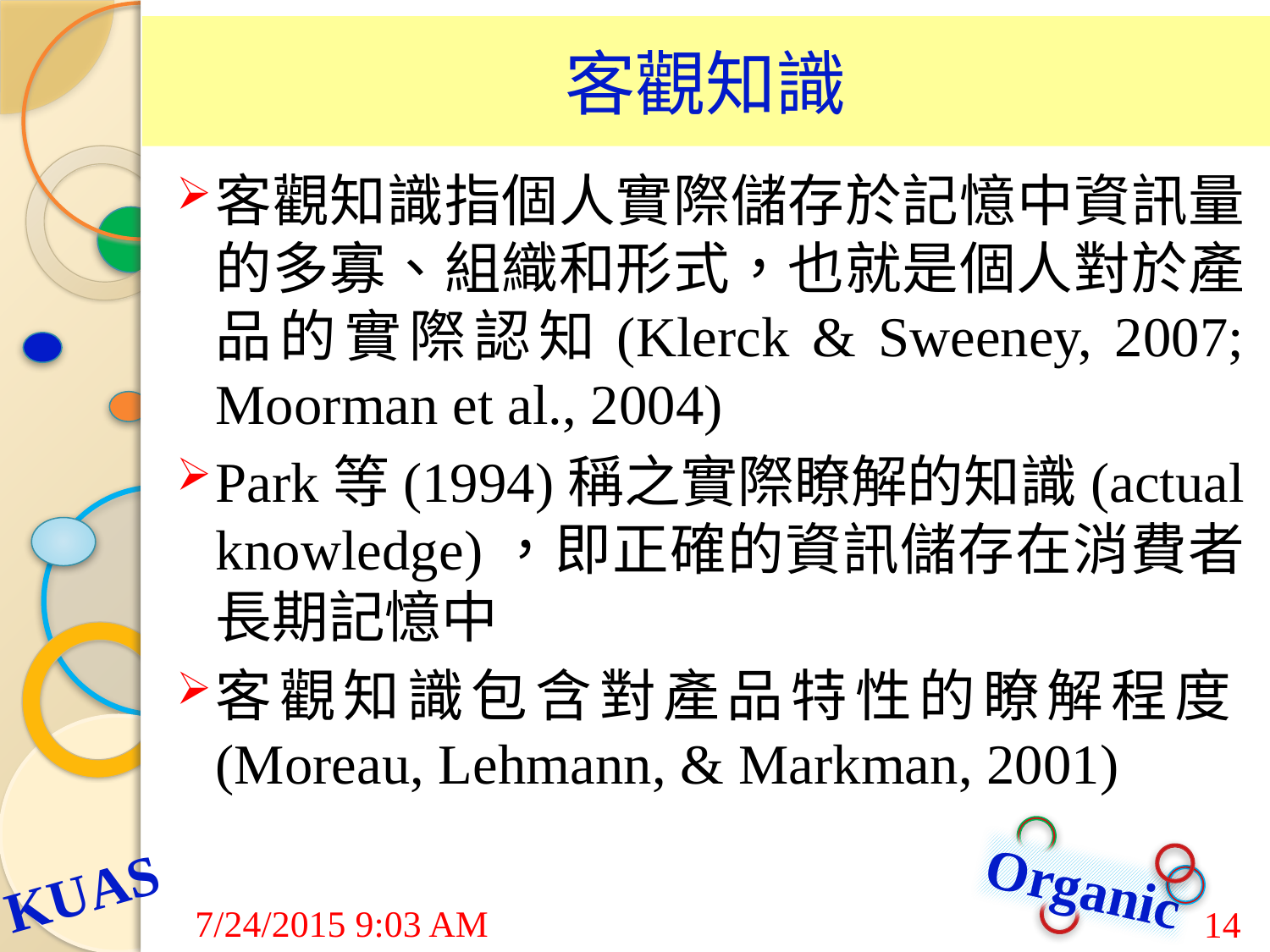

# 客觀知識
客觀知識指個人實際儲存於記憶中資訊量的多寡、組織和形式，也就是個人對於產品的實際認知(Klerck & Sweeney, 2007; Moorman et al., 2004)
Park等(1994)稱之實際瞭解的知識(actual knowledge)，即正確的資訊儲存在消費者長期記憶中
客觀知識包含對產品特性的瞭解程度(Moreau, Lehmann, & Markman, 2001)

7/24/2015 9:03 AM
14